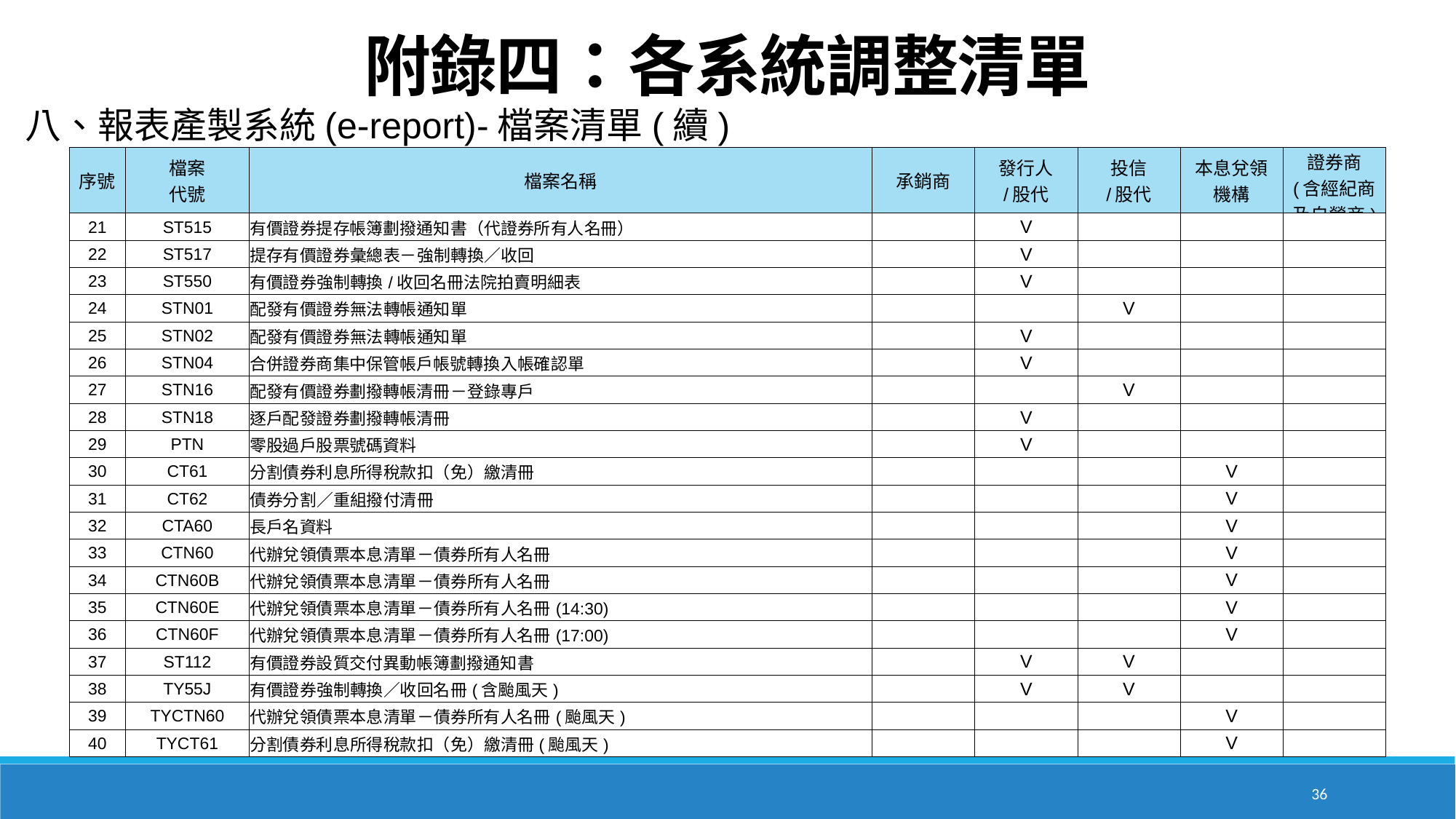

附錄四：各系統調整清單
八、報表產製系統(e-report)-檔案清單(續)
| 序號 | 檔案 代號 | 檔案名稱 | 承銷商 | 發行人 /股代 | 投信 /股代 | 本息兌領 機構 | 證券商 (含經紀商 及自營商) |
| --- | --- | --- | --- | --- | --- | --- | --- |
| 21 | ST515 | 有價證券提存帳簿劃撥通知書（代證券所有人名冊） |  | V |  |  |  |
| 22 | ST517 | 提存有價證券彙總表－強制轉換／收回 |  | V |  |  |  |
| 23 | ST550 | 有價證券強制轉換/收回名冊法院拍賣明細表 |  | V |  |  |  |
| 24 | STN01 | 配發有價證券無法轉帳通知單 |  |  | V |  |  |
| 25 | STN02 | 配發有價證券無法轉帳通知單 |  | V |  |  |  |
| 26 | STN04 | 合併證券商集中保管帳戶帳號轉換入帳確認單 |  | V |  |  |  |
| 27 | STN16 | 配發有價證券劃撥轉帳清冊－登錄專戶 |  |  | V |  |  |
| 28 | STN18 | 逐戶配發證券劃撥轉帳清冊 |  | V |  |  |  |
| 29 | PTN | 零股過戶股票號碼資料 |  | V |  |  |  |
| 30 | CT61 | 分割債券利息所得稅款扣（免）繳清冊 |  |  |  | V |  |
| 31 | CT62 | 債券分割／重組撥付清冊 |  |  |  | V |  |
| 32 | CTA60 | 長戶名資料 |  |  |  | V |  |
| 33 | CTN60 | 代辦兌領債票本息清單－債券所有人名冊 |  |  |  | V |  |
| 34 | CTN60B | 代辦兌領債票本息清單－債券所有人名冊 |  |  |  | V |  |
| 35 | CTN60E | 代辦兌領債票本息清單－債券所有人名冊(14:30) |  |  |  | V |  |
| 36 | CTN60F | 代辦兌領債票本息清單－債券所有人名冊(17:00) |  |  |  | V |  |
| 37 | ST112 | 有價證券設質交付異動帳簿劃撥通知書 |  | V | V |  |  |
| 38 | TY55J | 有價證券強制轉換／收回名冊(含颱風天) |  | V | V |  |  |
| 39 | TYCTN60 | 代辦兌領債票本息清單－債券所有人名冊(颱風天) |  |  |  | V |  |
| 40 | TYCT61 | 分割債券利息所得稅款扣（免）繳清冊(颱風天) |  |  |  | V |  |
36